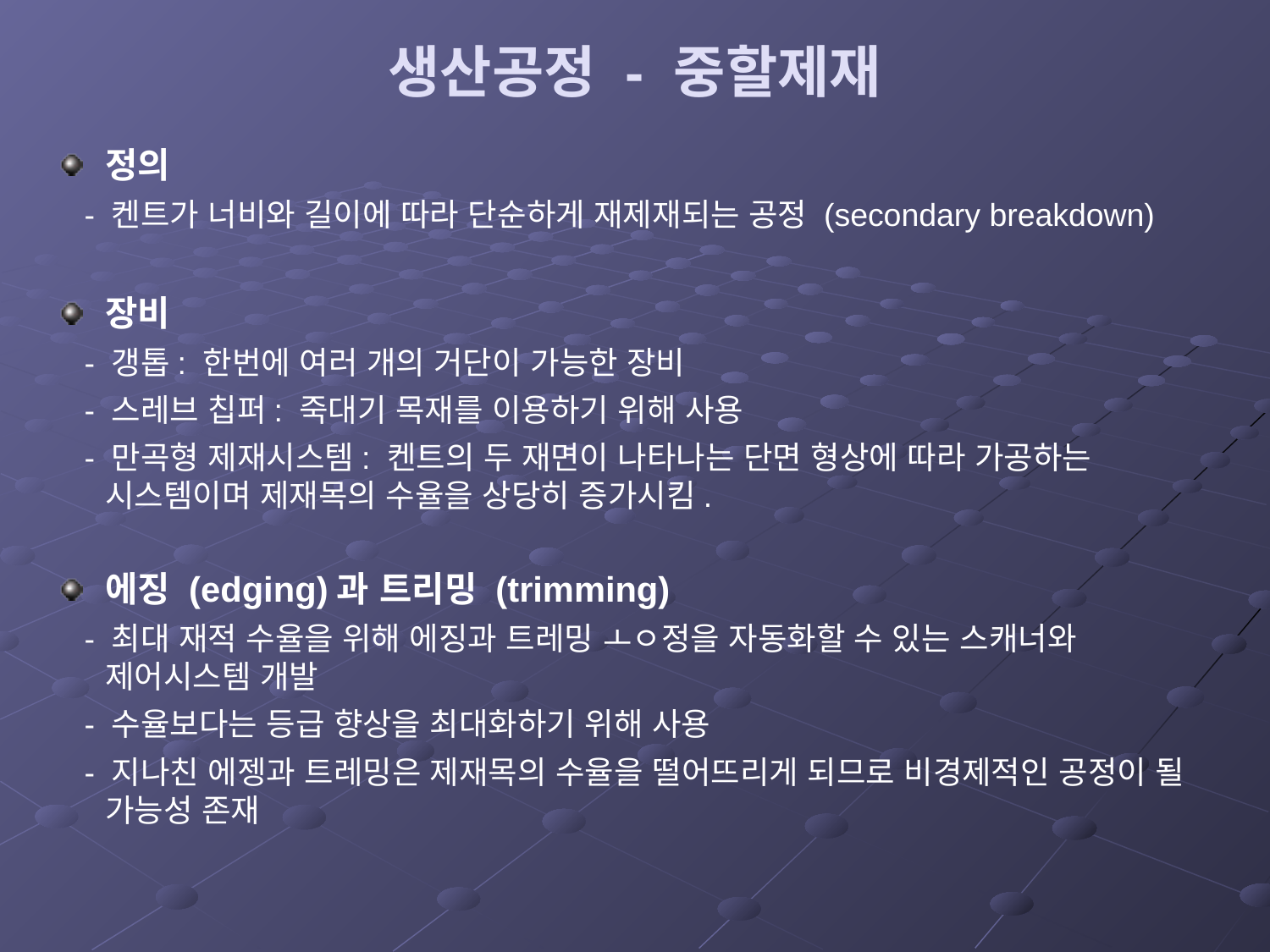

# 생산공정 - 중할제재
정의
   - 켄트가 너비와 길이에 따라 단순하게 재제재되는 공정 (secondary breakdown)

장비
   - 갱톱: 한번에 여러 개의 거단이 가능한 장비
   - 스레브 칩퍼: 죽대기 목재를 이용하기 위해 사용
   - 만곡형 제재시스템: 켄트의 두 재면이 나타나는 단면 형상에 따라 가공하는 시스템이며 제재목의 수율을 상당히 증가시킴.

에징 (edging)과 트리밍 (trimming)
   - 최대 재적 수율을 위해 에징과 트레밍 ㅗㅇ정을 자동화할 수 있는 스캐너와 제어시스템 개발
   - 수율보다는 등급 향상을 최대화하기 위해 사용
   - 지나친 에젱과 트레밍은 제재목의 수율을 떨어뜨리게 되므로 비경제적인 공정이 될 가능성 존재